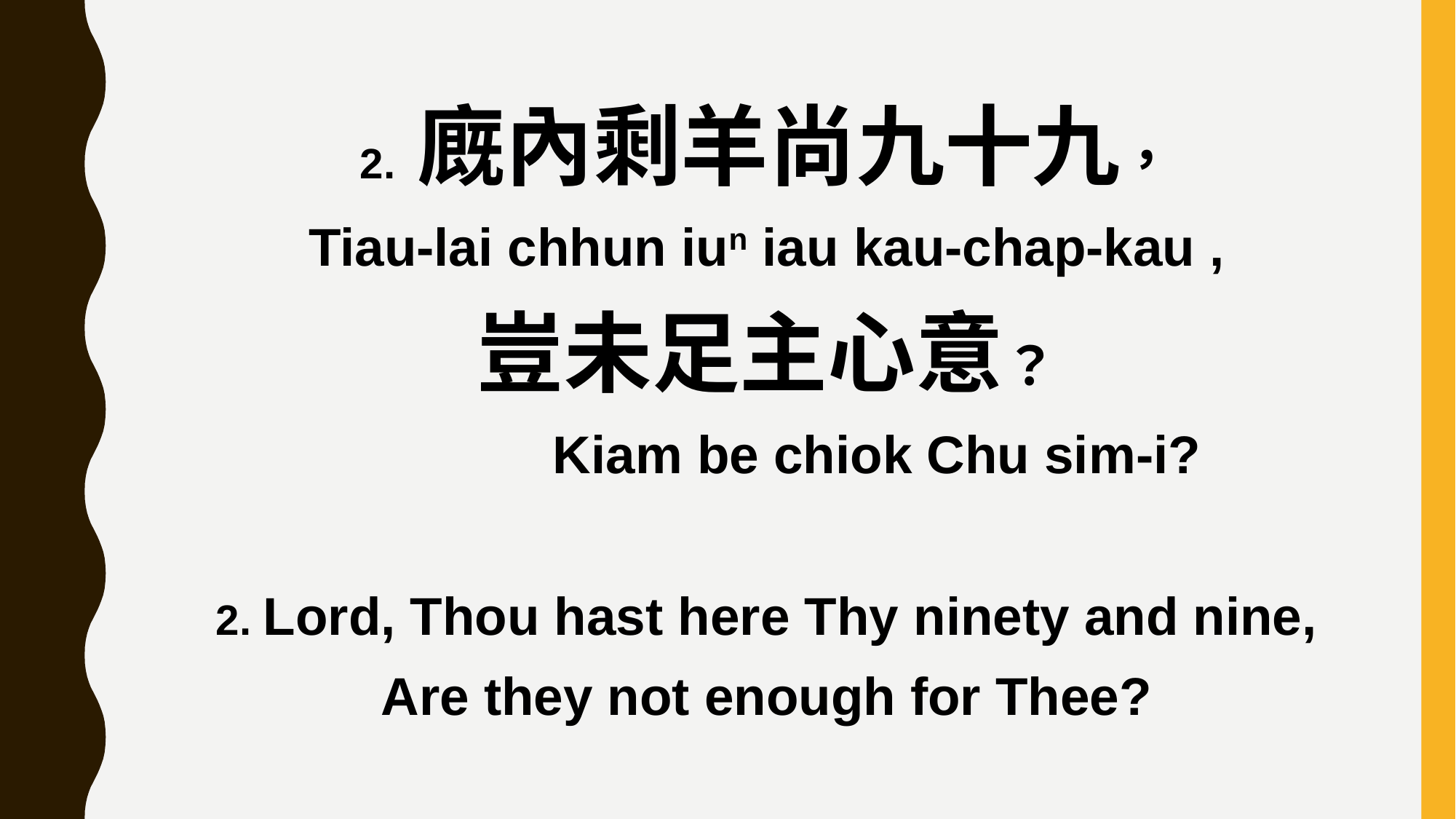

2. 廐內剩羊尚九十九，
Tiau-lai chhun iun iau kau-chap-kau ,
豈未足主心意？
                             Kiam be chiok Chu sim-i?

2. Lord, Thou hast here Thy ninety and nine,
Are they not enough for Thee?